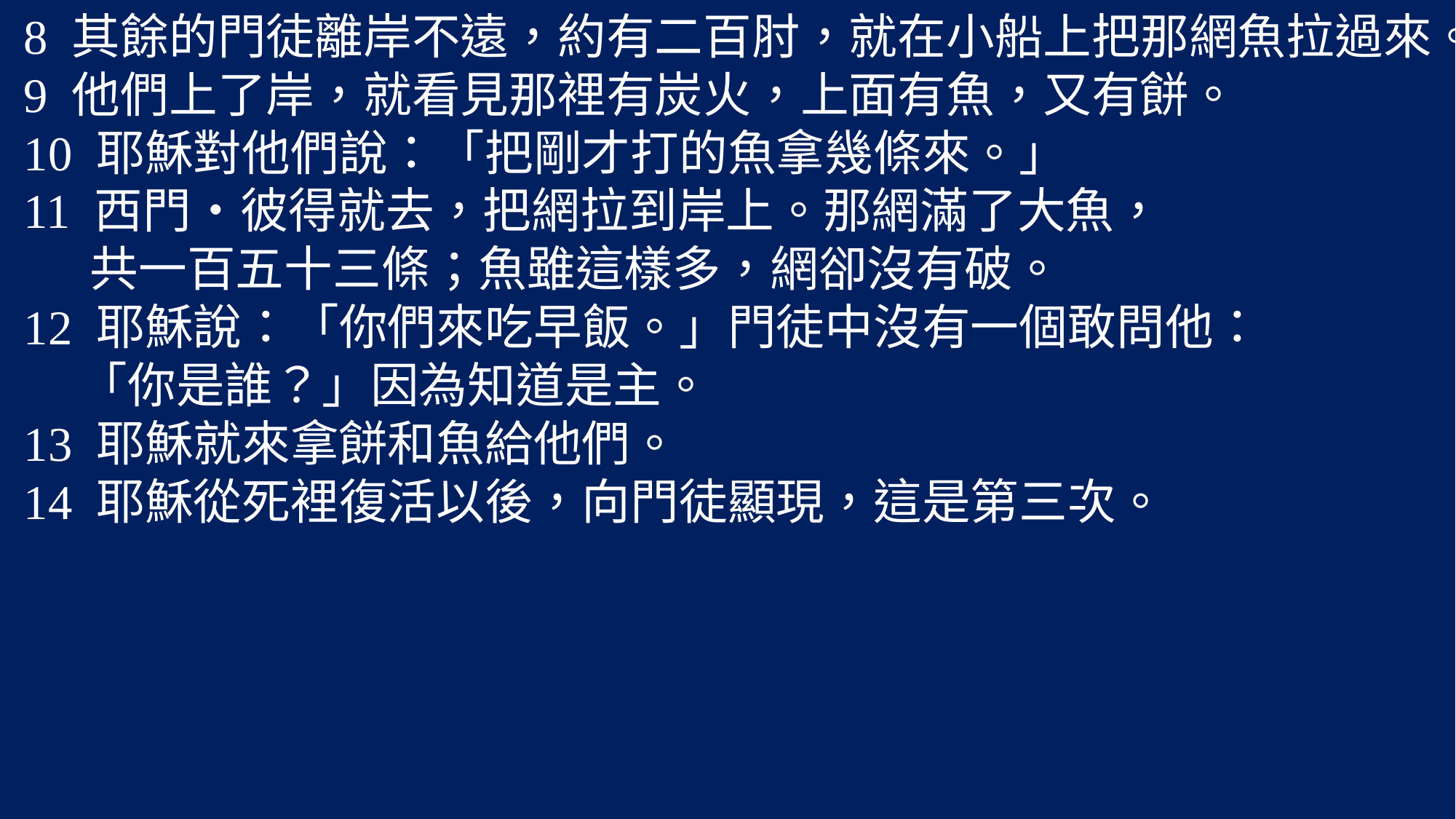

8 其餘的門徒離岸不遠，約有二百肘，就在小船上把那網魚拉過來。
9 他們上了岸，就看見那裡有炭火，上面有魚，又有餅。
10 耶穌對他們說：「把剛才打的魚拿幾條來。」
11 西門•彼得就去，把網拉到岸上。那網滿了大魚，
     共一百五十三條；魚雖這樣多，網卻沒有破。
12 耶穌說：「你們來吃早飯。」門徒中沒有一個敢問他：
    「你是誰？」因為知道是主。
13 耶穌就來拿餅和魚給他們。
14 耶穌從死裡復活以後，向門徒顯現，這是第三次。